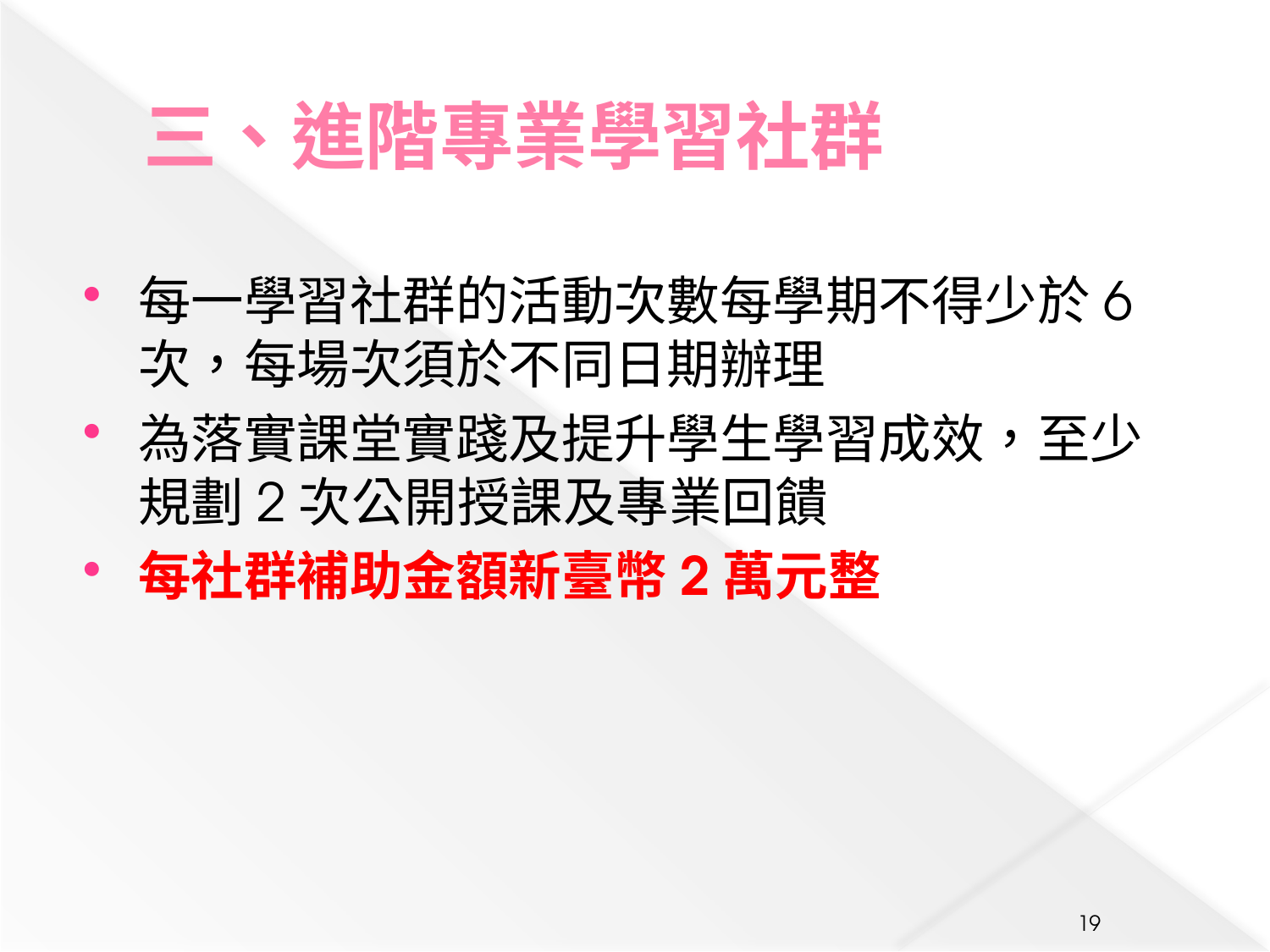

# 三、進階專業學習社群
每一學習社群的活動次數每學期不得少於6次，每場次須於不同日期辦理
為落實課堂實踐及提升學生學習成效，至少規劃2次公開授課及專業回饋
每社群補助金額新臺幣2萬元整
19